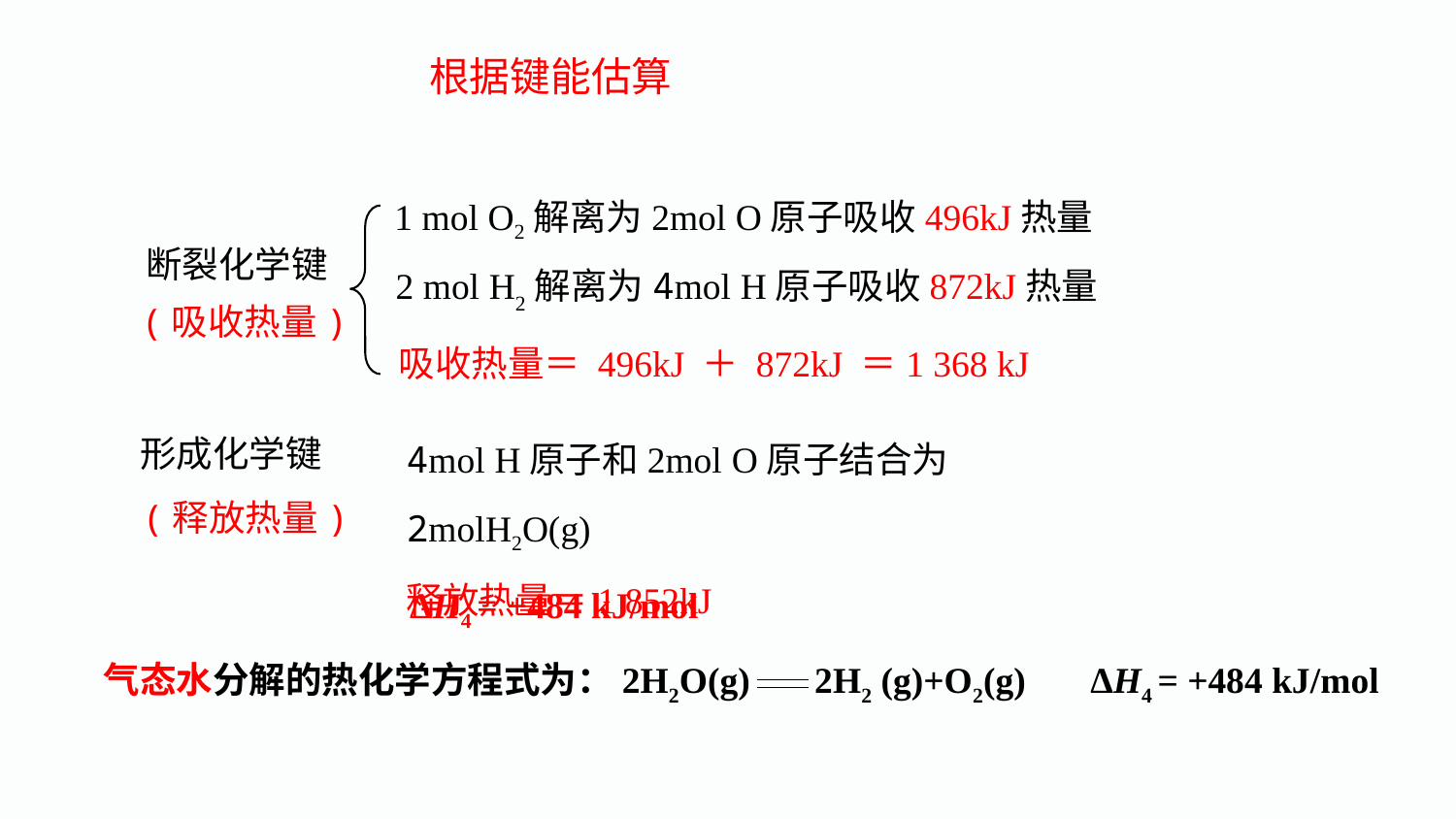

根据键能估算
1 mol O2解离为2mol O原子吸收496kJ热量

断裂化学键
2 mol H2解离为4mol H原子吸收872kJ热量
(吸收热量)
吸收热量＝ 496kJ ＋ 872kJ ＝1 368 kJ
形成化学键
4mol H原子和2mol O原子结合为2molH2O(g)
释放热量＝1 852kJ
(释放热量)
ΔH4 = +484 kJ/mol
气态水分解的热化学方程式为：2H2O(g)       2H2 (g)+O2(g)       ΔH4 = +484 kJ/mol